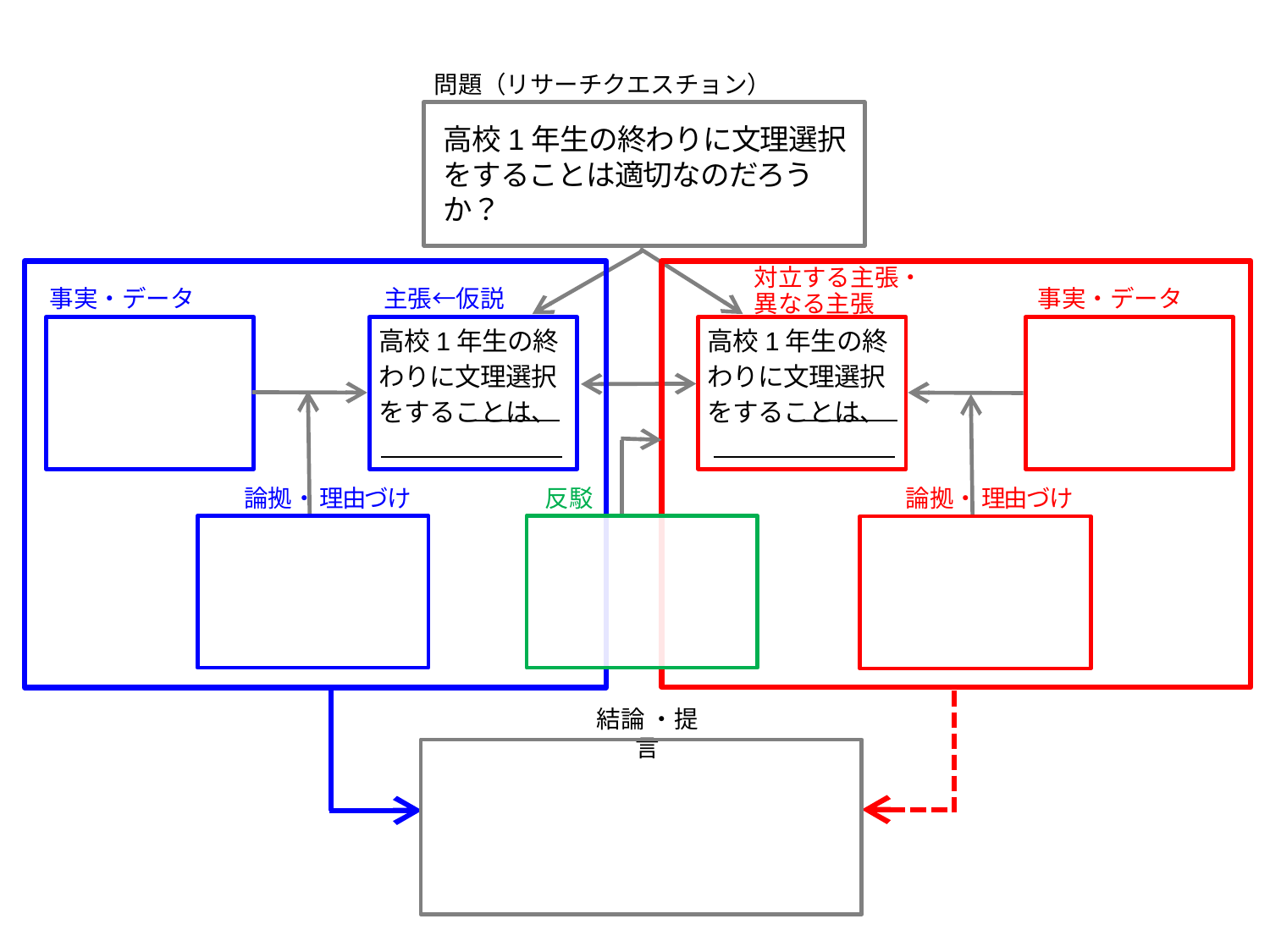

問題（リサーチクエスチョン）
高校1年生の終わりに文理選択をすることは適切なのだろうか？
対立する主張・
異なる主張

事実・データ
事実・データ
主張←仮説

高校1年生の終わりに文理選択をすることは、

高校1年生の終わりに文理選択をすることは、

論拠・理由づけ
反駁
論拠・理由づけ

結論・提言